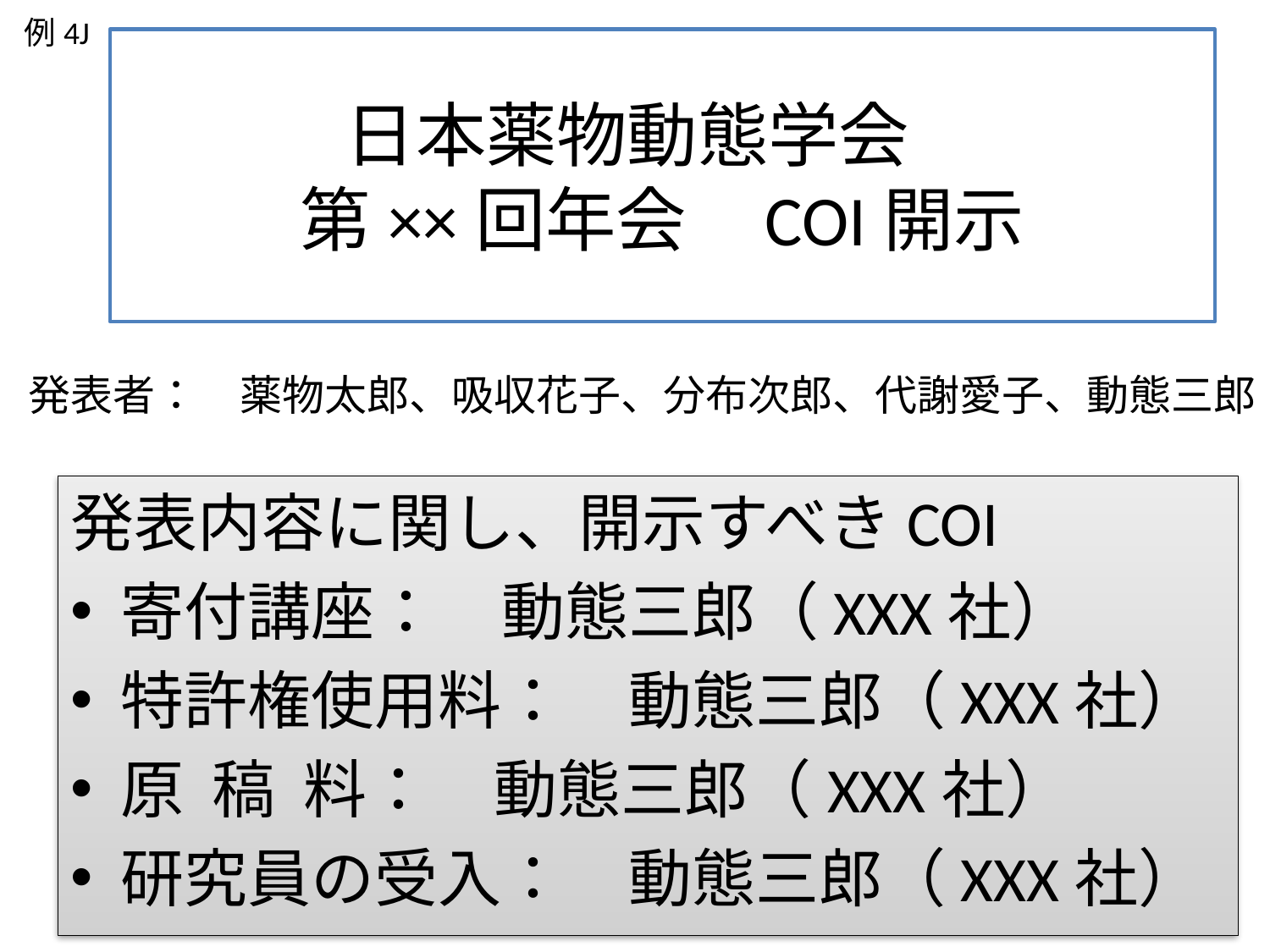

例4J
日本薬物動態学会
第××回年会　COI開示
発表者：　薬物太郎、吸収花子、分布次郎、代謝愛子、動態三郎
発表内容に関し、開示すべきCOI
寄付講座：　動態三郎（XXX社）
特許権使用料：　動態三郎（XXX社）
原  稿  料：　動態三郎（XXX社）
研究員の受入：　動態三郎（XXX社）